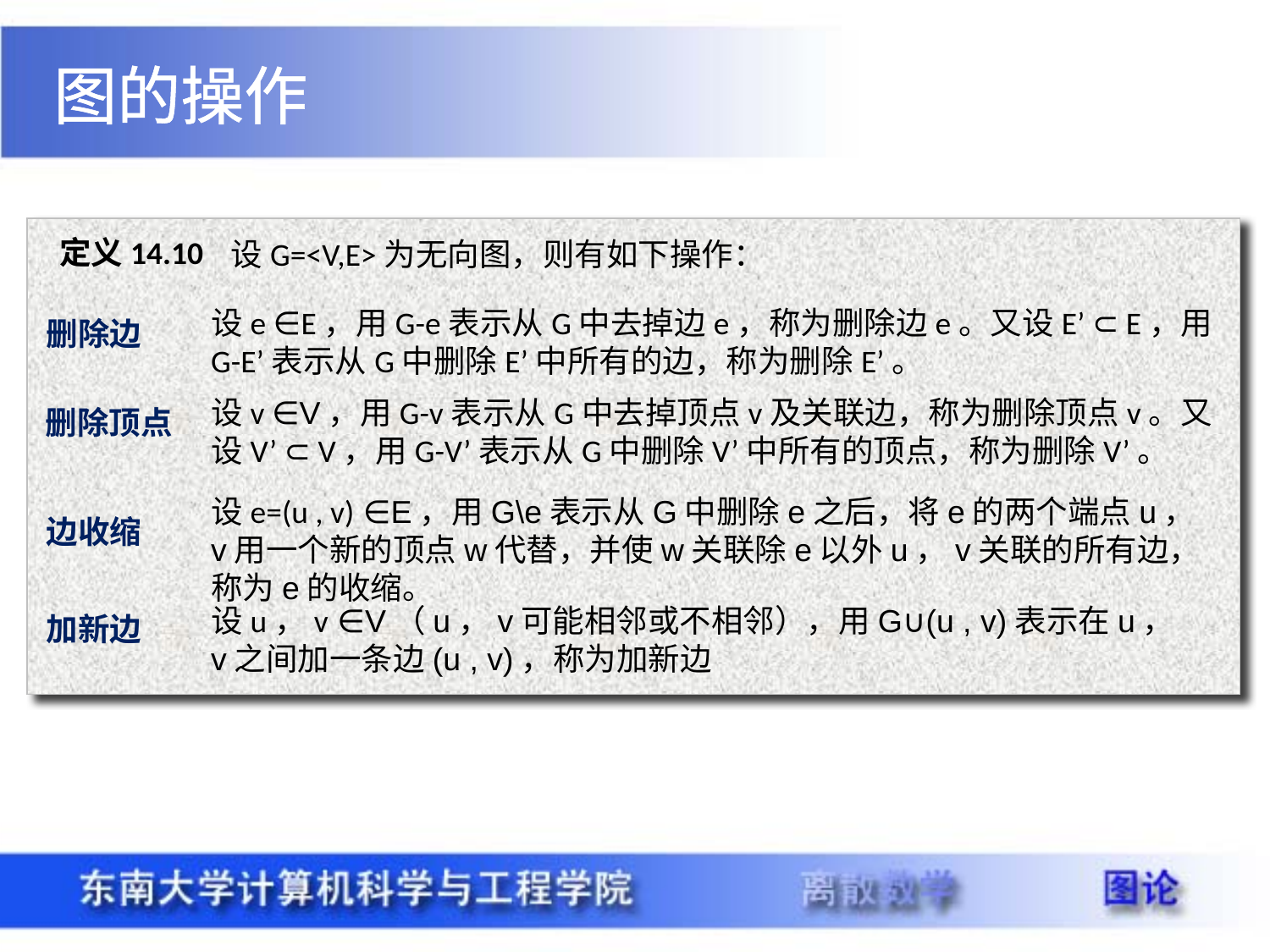

图的操作

定义14.10
设G=<V,E>为无向图，则有如下操作：
设e ∈E，用G-e表示从G中去掉边e，称为删除边e。又设E’ ⊂ E，用G-E’表示从G中删除E’中所有的边，称为删除E’。
删除边
设v ∈V，用G-v表示从G中去掉顶点v及关联边，称为删除顶点v。又设V’ ⊂ V，用G-V’表示从G中删除V’中所有的顶点，称为删除V’。
删除顶点
设e=(u , v) ∈E，用G\e表示从G中删除e之后，将e的两个端点u，v用一个新的顶点w代替，并使w关联除e以外u，v关联的所有边，称为e的收缩。
边收缩
设u，v ∈V（u，v可能相邻或不相邻），用G∪(u , v)表示在u，v之间加一条边(u , v)，称为加新边
加新边